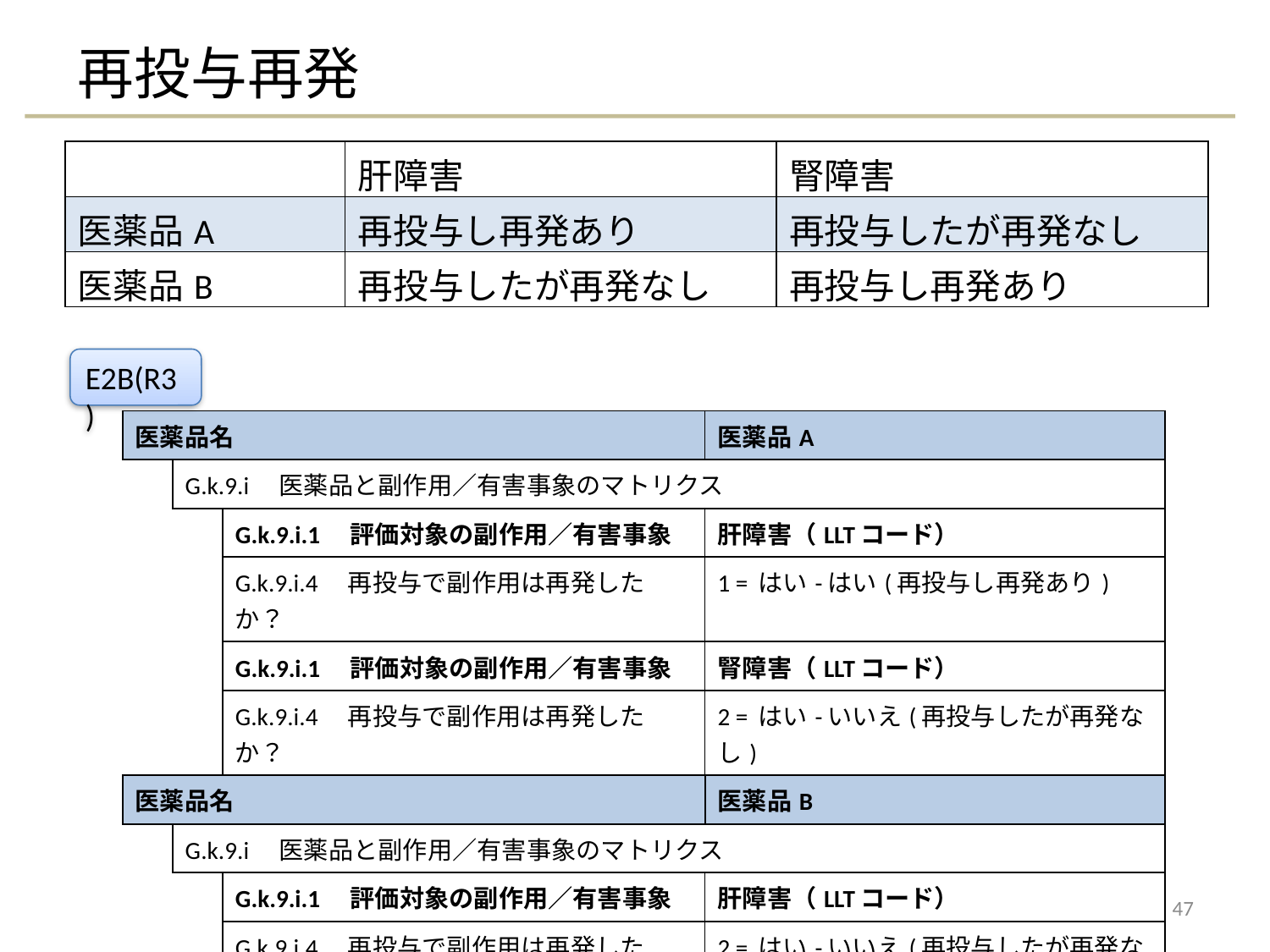

# 再投与再発

|  | 肝障害 | 腎障害 |
| --- | --- | --- |
| 医薬品A | 再投与し再発あり | 再投与したが再発なし |
| 医薬品B | 再投与したが再発なし | 再投与し再発あり |
E2B(R3)
|  |  |  |  |  |
| --- | --- | --- | --- | --- |
|  | 医薬品名 |  |  | 医薬品A |
|  |  | G.k.9.i　医薬品と副作用／有害事象のマトリクス |  |  |
|  |  |  | G.k.9.i.1　評価対象の副作用／有害事象 | 肝障害（LLTコード） |
|  |  |  | G.k.9.i.4　再投与で副作用は再発したか？ | 1 = はい-はい(再投与し再発あり) |
|  |  |  | G.k.9.i.1　評価対象の副作用／有害事象 | 腎障害（LLTコード） |
|  |  |  | G.k.9.i.4　再投与で副作用は再発したか？ | 2 = はい-いいえ(再投与したが再発なし) |
|  | 医薬品名 |  |  | 医薬品B |
|  |  | G.k.9.i　医薬品と副作用／有害事象のマトリクス |  |  |
|  |  |  | G.k.9.i.1　評価対象の副作用／有害事象 | 肝障害（LLTコード） |
|  |  |  | G.k.9.i.4　再投与で副作用は再発したか？ | 2 = はい-いいえ(再投与したが再発なし) |
|  |  |  | G.k.9.i.1　評価対象の副作用／有害事象 | 腎障害（LLTコード） |
|  |  |  | G.k.9.i.4　再投与で副作用は再発したか？ | 1 = はい-はい(再投与し再発あり) |
47